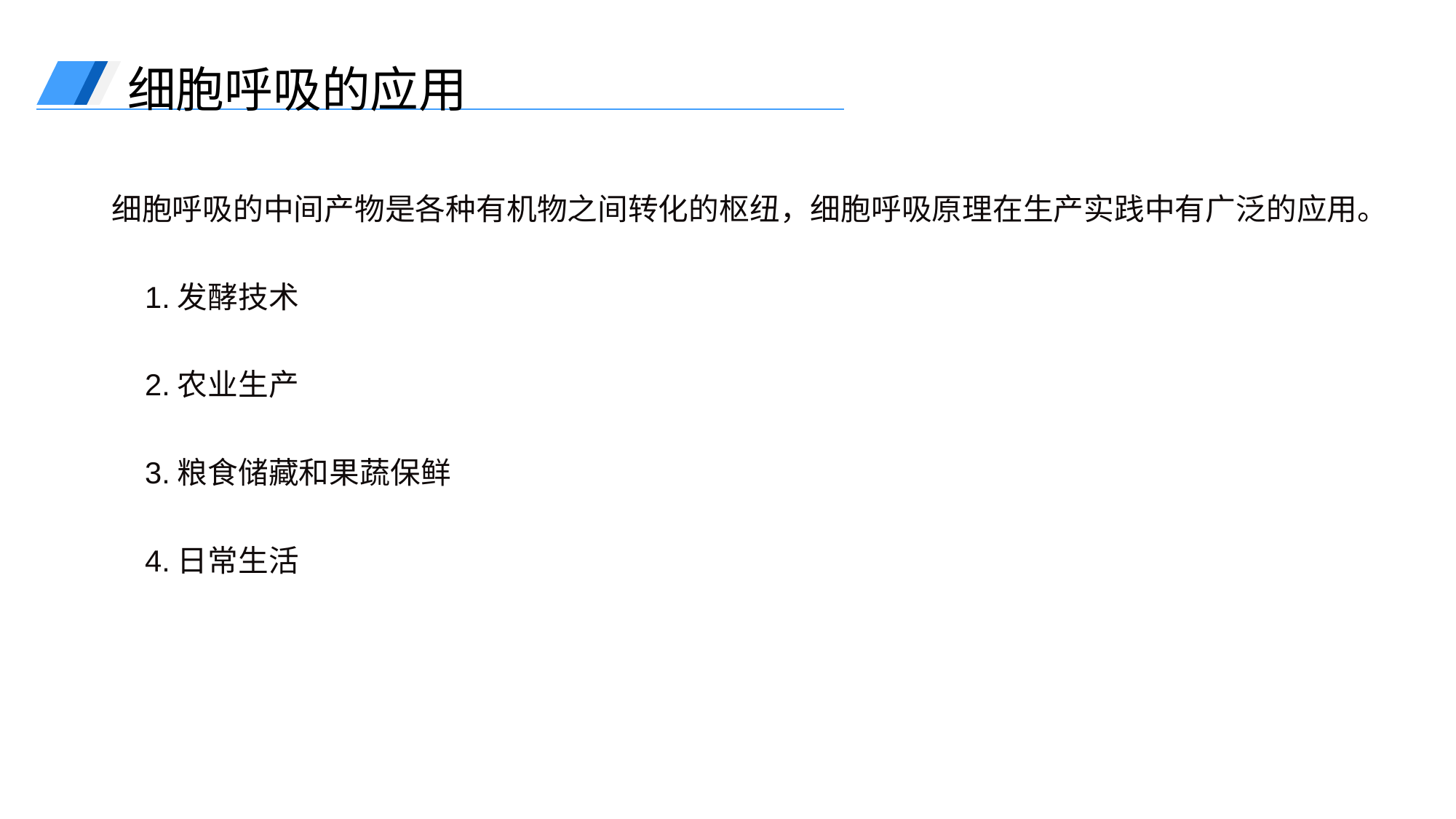

细胞呼吸的应用

细胞呼吸的中间产物是各种有机物之间转化的枢纽，细胞呼吸原理在生产实践中有广泛的应用。
    1.发酵技术
    2.农业生产
    3.粮食储藏和果蔬保鲜
    4.日常生活